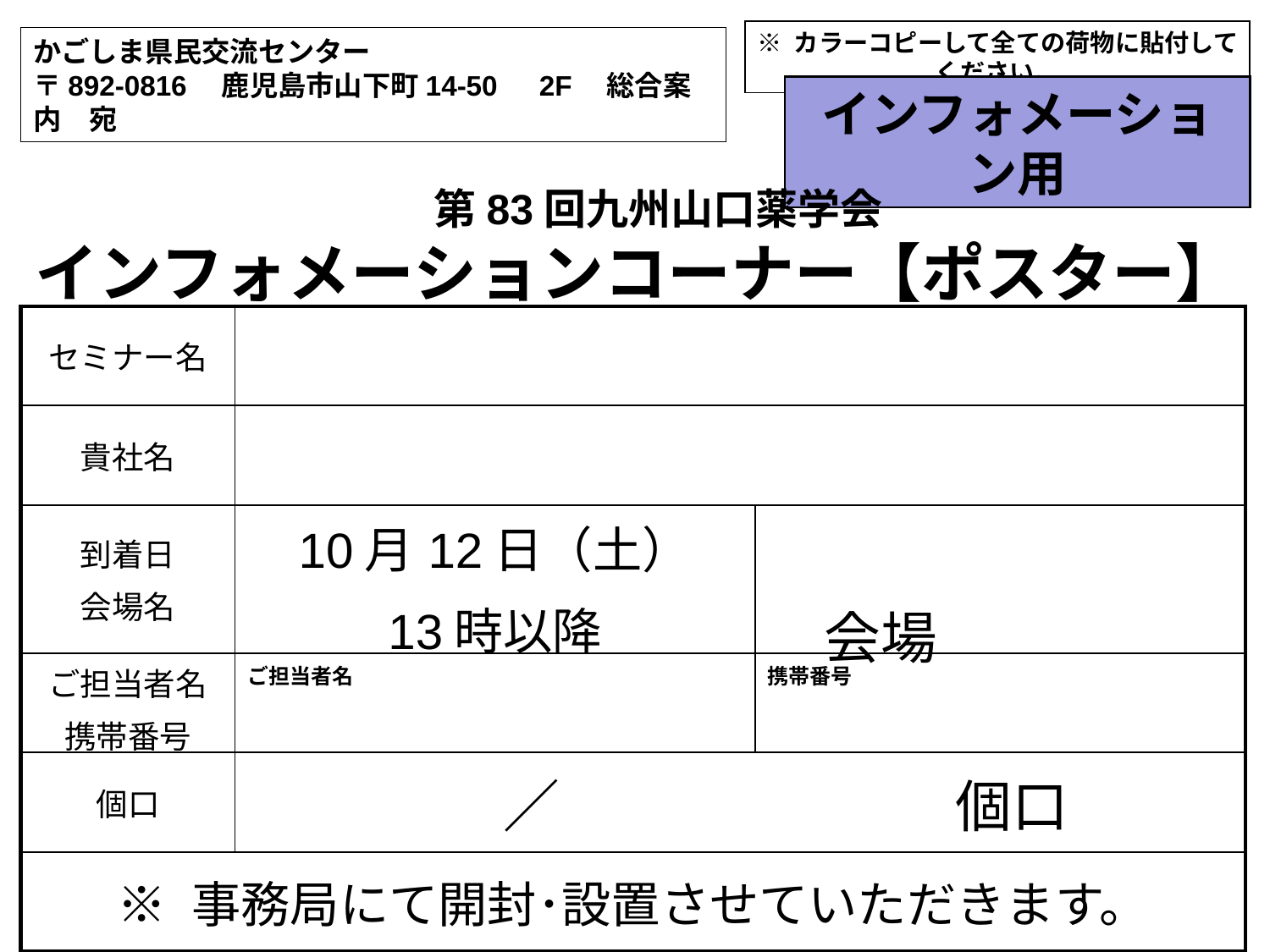

※ カラーコピーして全ての荷物に貼付してください。
かごしま県民交流センター
〒892-0816　鹿児島市山下町14-50　2F　総合案内　宛
インフォメーション用
　第83回九州山口薬学会
インフォメーションコーナー【ポスター】
| セミナー名 |  |  |
| --- | --- | --- |
| 貴社名 |  |  |
| 到着日 会場名 | 10月12日（土） 13時以降 | 会場 |
| ご担当者名 携帯番号 | ご担当者名 | 携帯番号 |
| 個口 | ／　　　　　　　個口 |  |
| ※ 事務局にて開封･設置させていただきます。 |  |  |